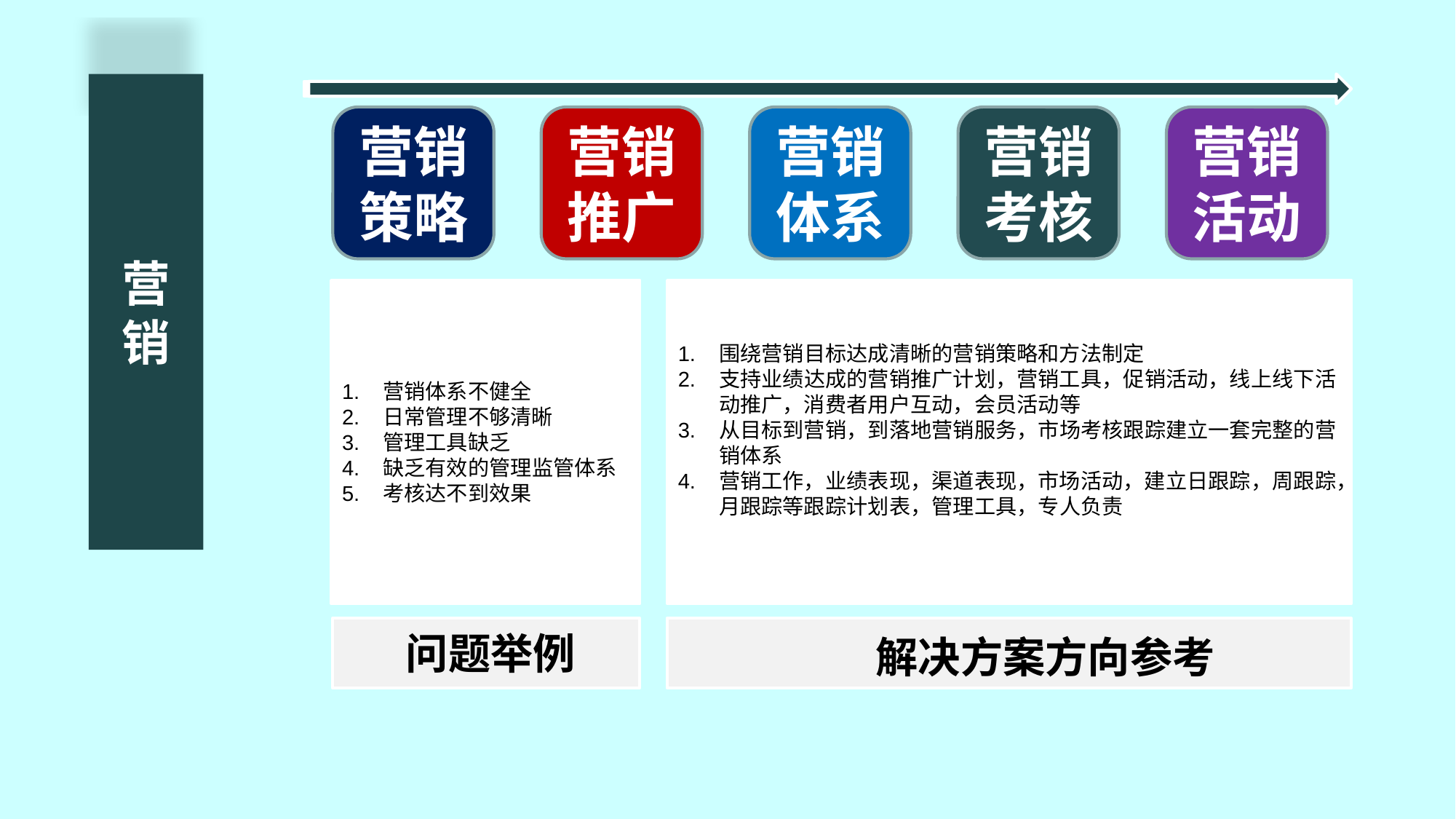

营销

营销
活动
营销体系
营销考核
营销策略
营销推广

营销体系不健全
日常管理不够清晰
管理工具缺乏
缺乏有效的管理监管体系
考核达不到效果

围绕营销目标达成清晰的营销策略和方法制定
支持业绩达成的营销推广计划，营销工具，促销活动，线上线下活动推广，消费者用户互动，会员活动等
从目标到营销，到落地营销服务，市场考核跟踪建立一套完整的营销体系
营销工作，业绩表现，渠道表现，市场活动，建立日跟踪，周跟踪，月跟踪等跟踪计划表，管理工具，专人负责

问题举例
解决方案方向参考